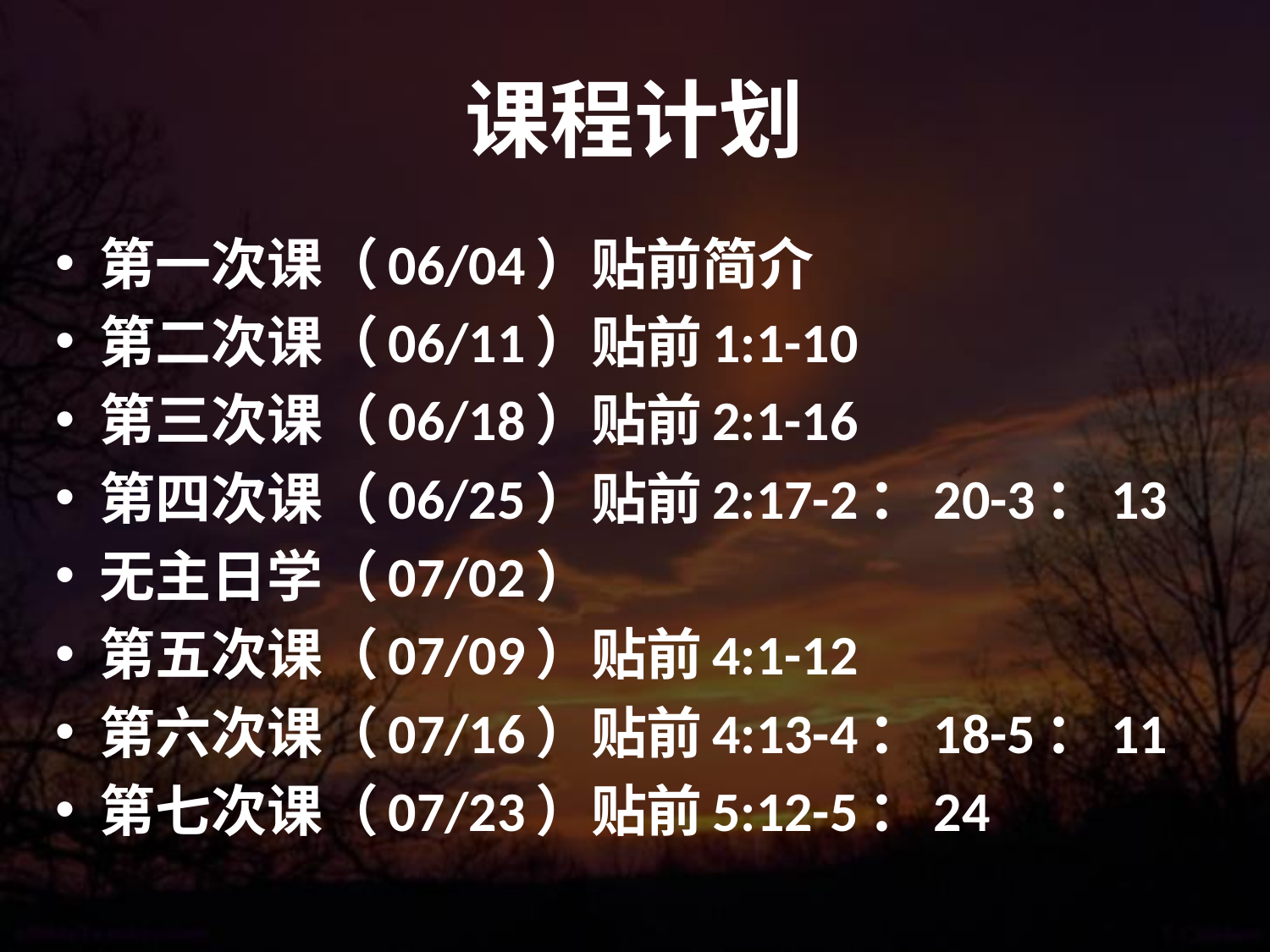

# 课程计划
第一次课（06/04）贴前简介
第二次课（06/11）贴前1:1-10
第三次课（06/18）贴前2:1-16
第四次课（06/25）贴前2:17-2：20-3：13
无主日学（07/02）
第五次课（07/09）贴前4:1-12
第六次课（07/16）贴前4:13-4：18-5：11
第七次课（07/23）贴前5:12-5：24